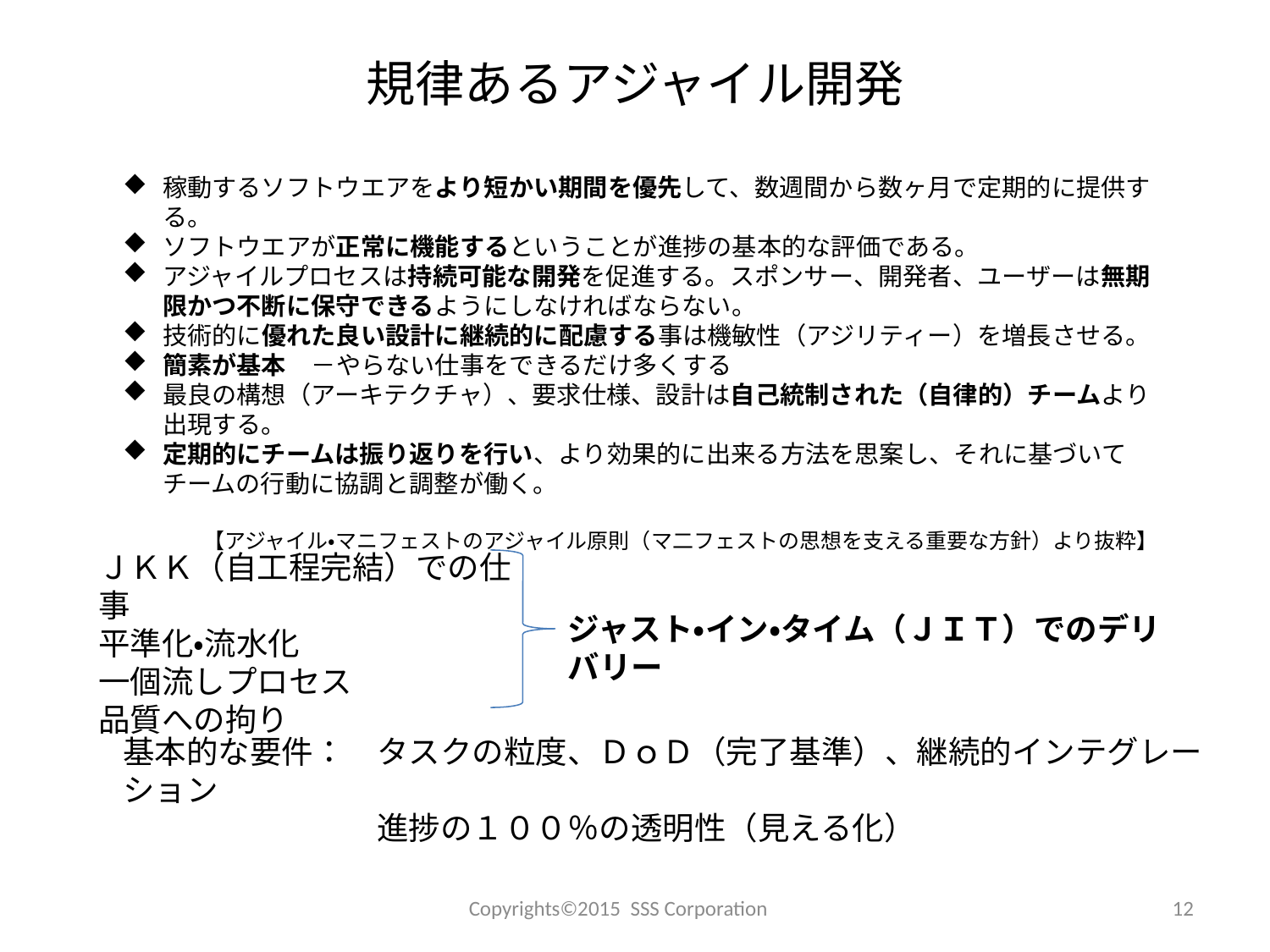

# 規律あるアジャイル開発
稼動するソフトウエアをより短かい期間を優先して、数週間から数ヶ月で定期的に提供する。
ソフトウエアが正常に機能するということが進捗の基本的な評価である。
アジャイルプロセスは持続可能な開発を促進する。スポンサー、開発者、ユーザーは無期限かつ不断に保守できるようにしなければならない。
技術的に優れた良い設計に継続的に配慮する事は機敏性（アジリティー）を増長させる。
簡素が基本　－やらない仕事をできるだけ多くする
最良の構想（アーキテクチャ）、要求仕様、設計は自己統制された（自律的）チームより出現する。
定期的にチームは振り返りを行い、より効果的に出来る方法を思案し、それに基づいてチームの行動に協調と調整が働く。

【アジャイル・マニフェストのアジャイル原則（マ二フェストの思想を支える重要な方針）より抜粋】
ＪＫＫ（自工程完結）での仕事
平準化・流水化
一個流しプロセス
品質への拘り

ジャスト・イン・タイム（ＪＩＴ）でのデリバリー
基本的な要件：	タスクの粒度、ＤｏＤ（完了基準）、継続的インテグレーション
		進捗の１００％の透明性（見える化）
Copyrights©2015  SSS Corporation
12